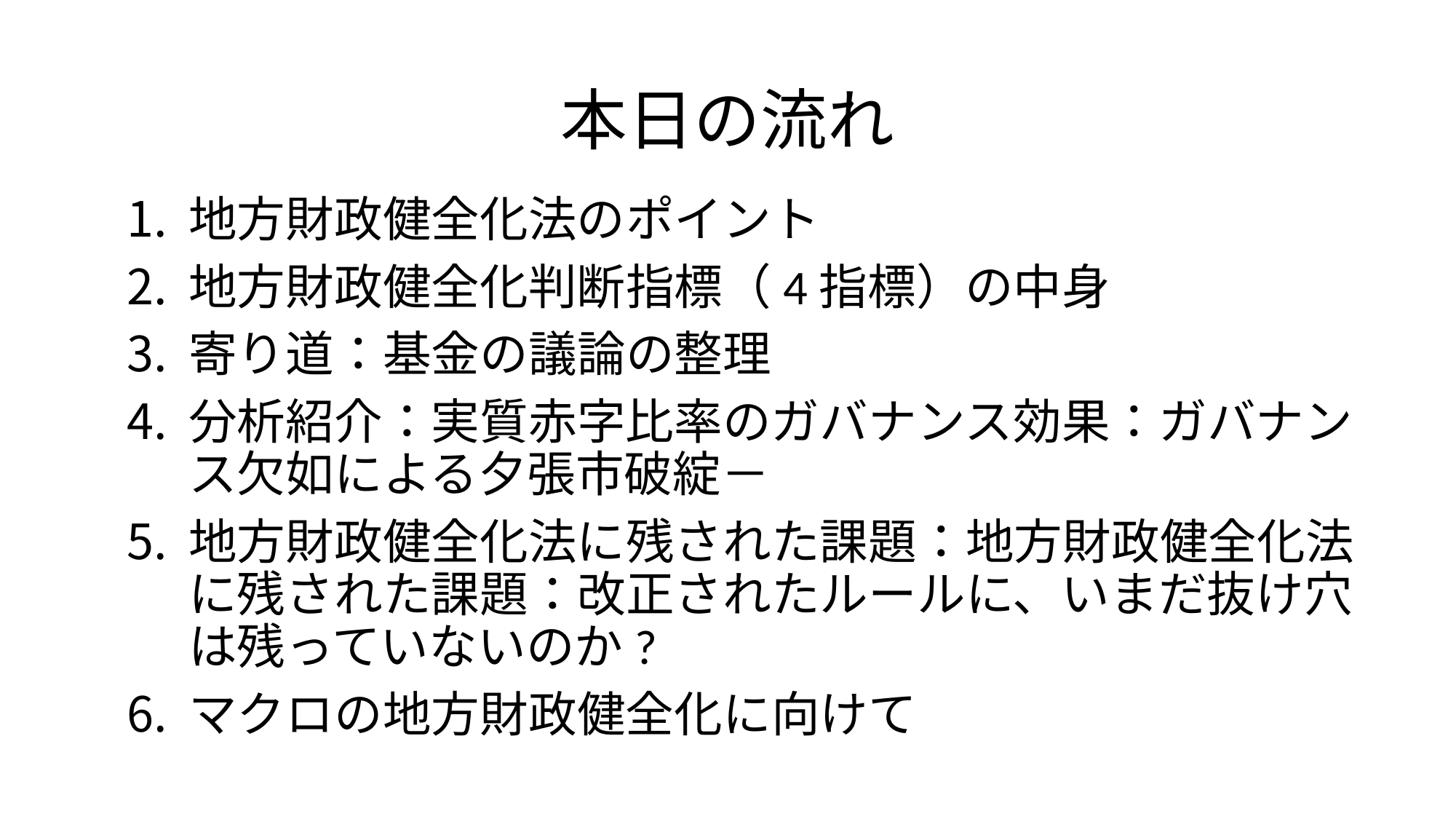

# 本日の流れ
地方財政健全化法のポイント
地方財政健全化判断指標（4指標）の中身
寄り道：基金の議論の整理
分析紹介：実質赤字比率のガバナンス効果：ガバナンス欠如による夕張市破綻－
地方財政健全化法に残された課題：地方財政健全化法に残された課題：改正されたルールに、いまだ抜け穴は残っていないのか?
マクロの地方財政健全化に向けて